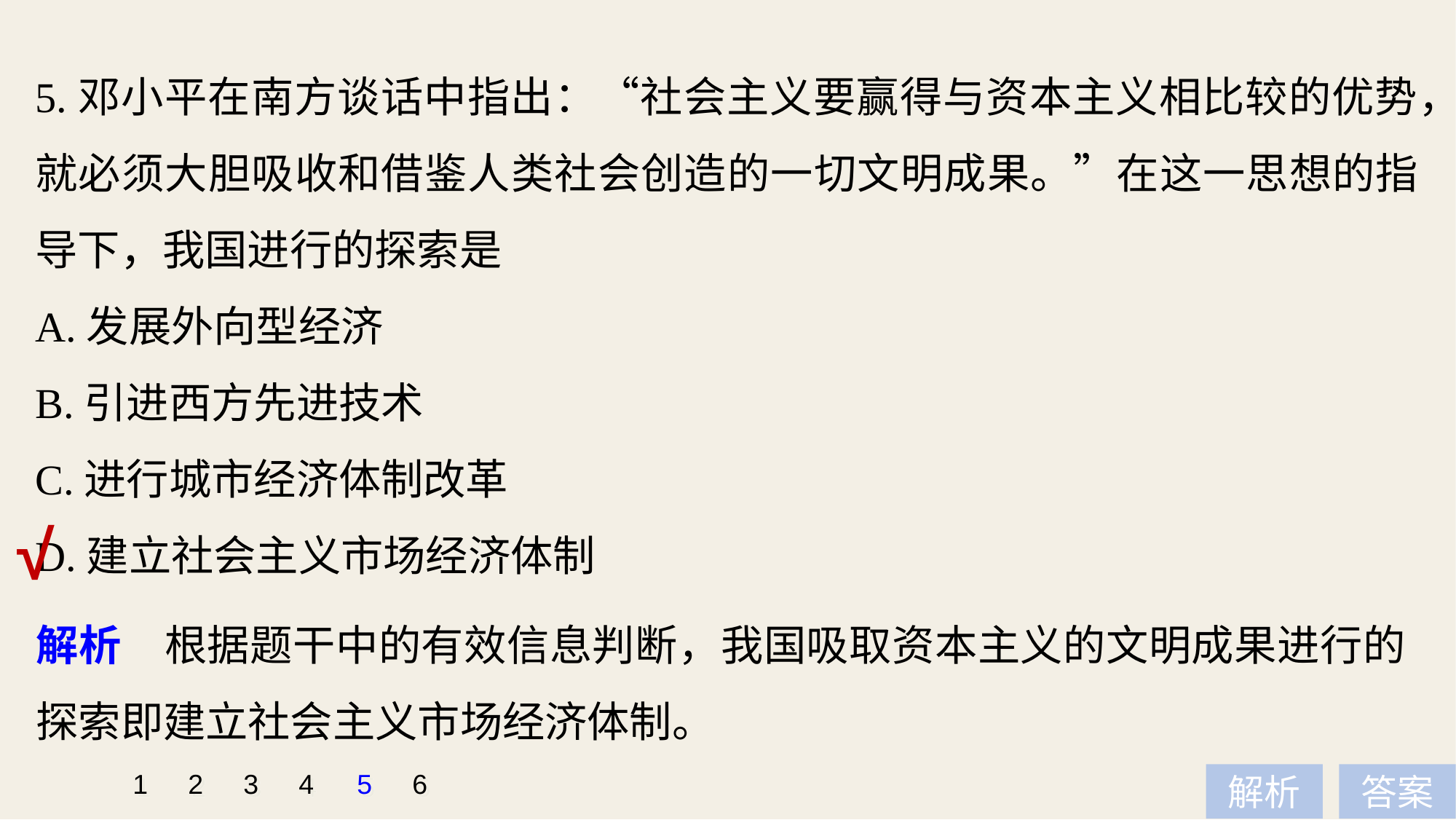

5.邓小平在南方谈话中指出：“社会主义要赢得与资本主义相比较的优势，就必须大胆吸收和借鉴人类社会创造的一切文明成果。”在这一思想的指导下，我国进行的探索是
A.发展外向型经济
B.引进西方先进技术
C.进行城市经济体制改革
D.建立社会主义市场经济体制
√
解析　根据题干中的有效信息判断，我国吸取资本主义的文明成果进行的探索即建立社会主义市场经济体制。
1
2
3
4
5
6
解析
答案